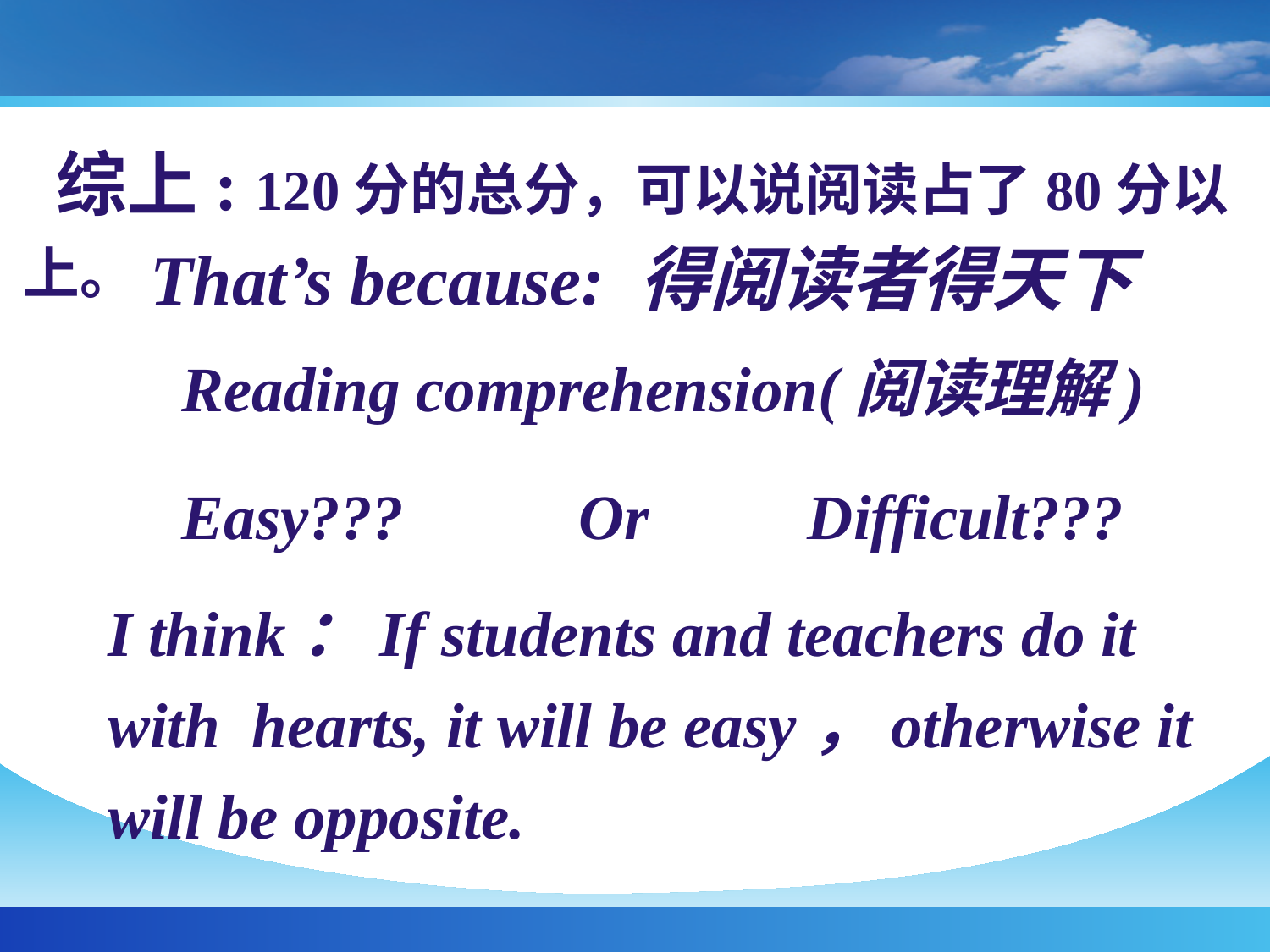

综上: 120分的总分，可以说阅读占了80分以上。

That’s because: 得阅读者得天下
Reading comprehension(阅读理解)
Easy???           Or          Difficult???
I think：If students and teachers do it with  hearts, it will be easy，otherwise it will be opposite.

3